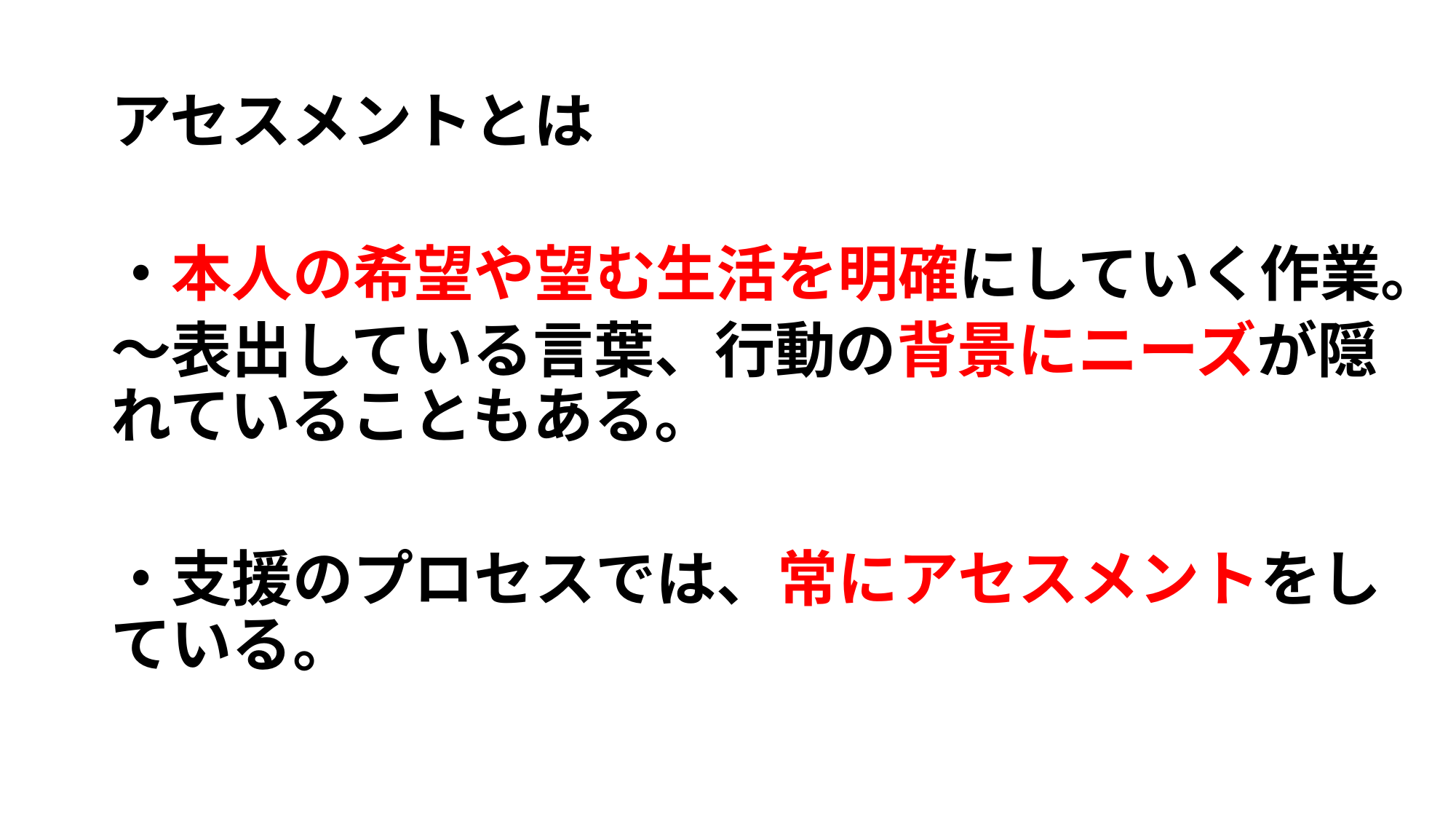

# アセスメントとは
・本人の希望や望む生活を明確にしていく作業。
～表出している言葉、行動の背景にニーズが隠れていることもある。

・支援のプロセスでは、常にアセスメントをしている。